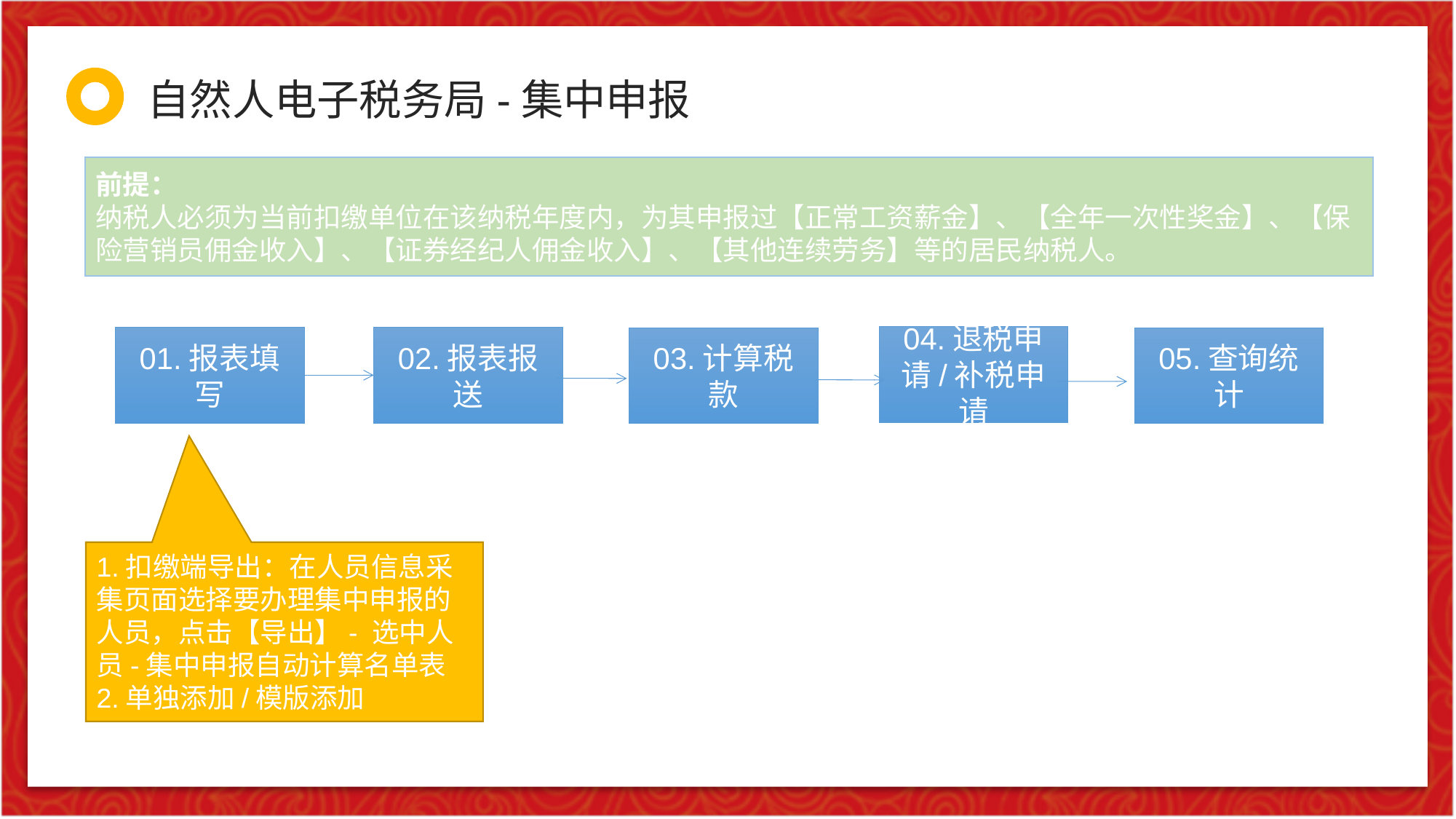

自然人电子税务局-集中申报

前提：
纳税人必须为当前扣缴单位在该纳税年度内，为其申报过【正常工资薪金】、【全年一次性奖金】、【保险营销员佣金收入】、【证券经纪人佣金收入】、【其他连续劳务】等的居民纳税人。
04.退税申请/补税申请
01.报表填写
02.报表报送
03.计算税款
05.查询统计
1.扣缴端导出：在人员信息采集页面选择要办理集中申报的人员，点击【导出】- 选中人员-集中申报自动计算名单表
2.单独添加/模版添加